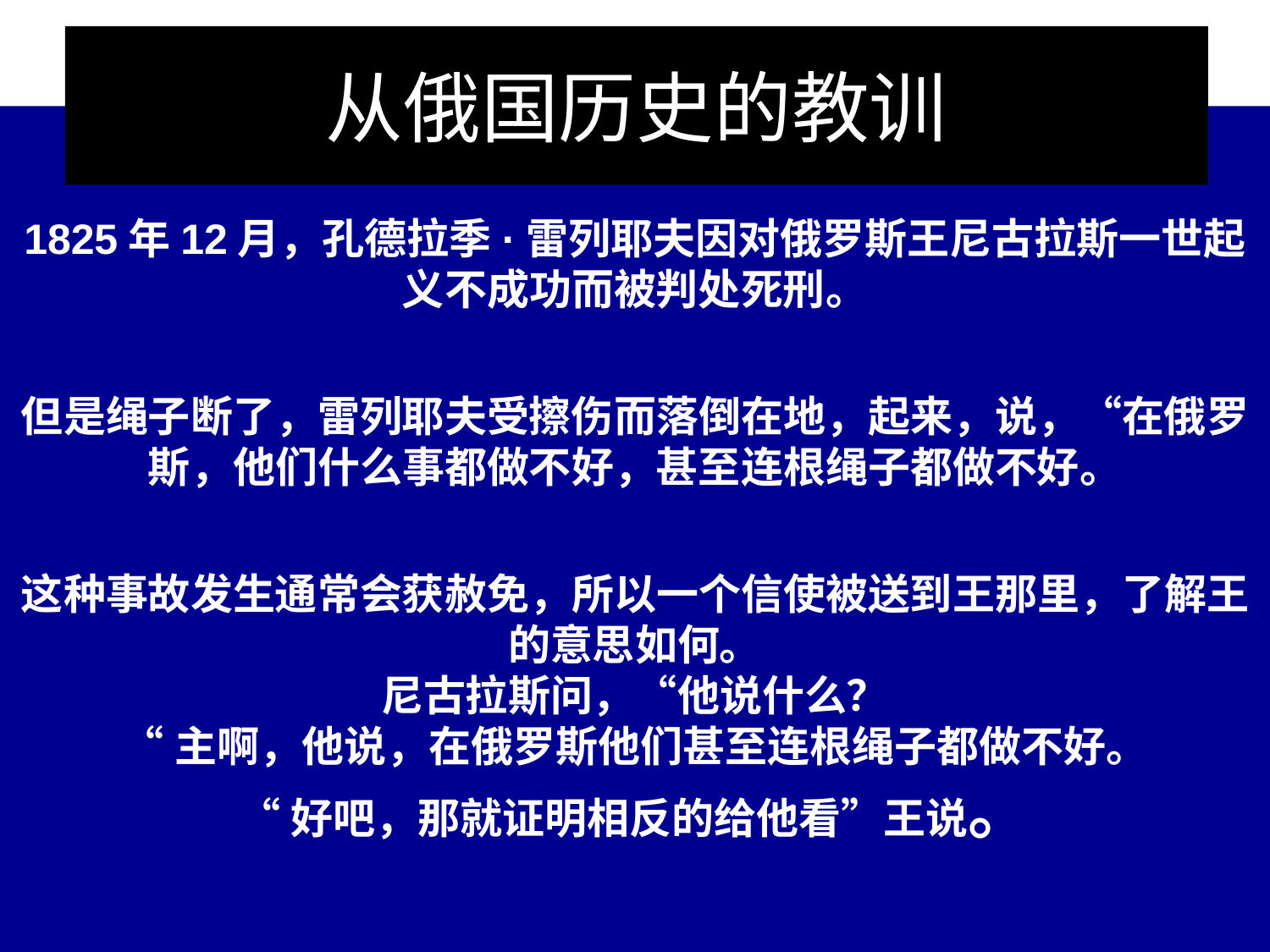

# 从俄国历史的教训
1825年12月，孔德拉季·雷列耶夫因对俄罗斯王尼古拉斯一世起义不成功而被判处死刑。

但是绳子断了，雷列耶夫受擦伤而落倒在地，起来，说，“在俄罗斯，他们什么事都做不好，甚至连根绳子都做不好。

这种事故发生通常会获赦免，所以一个信使被送到王那里，了解王的意思如何。
尼古拉斯问，“他说什么？
“主啊，他说，在俄罗斯他们甚至连根绳子都做不好。
“好吧，那就证明相反的给他看”王说。